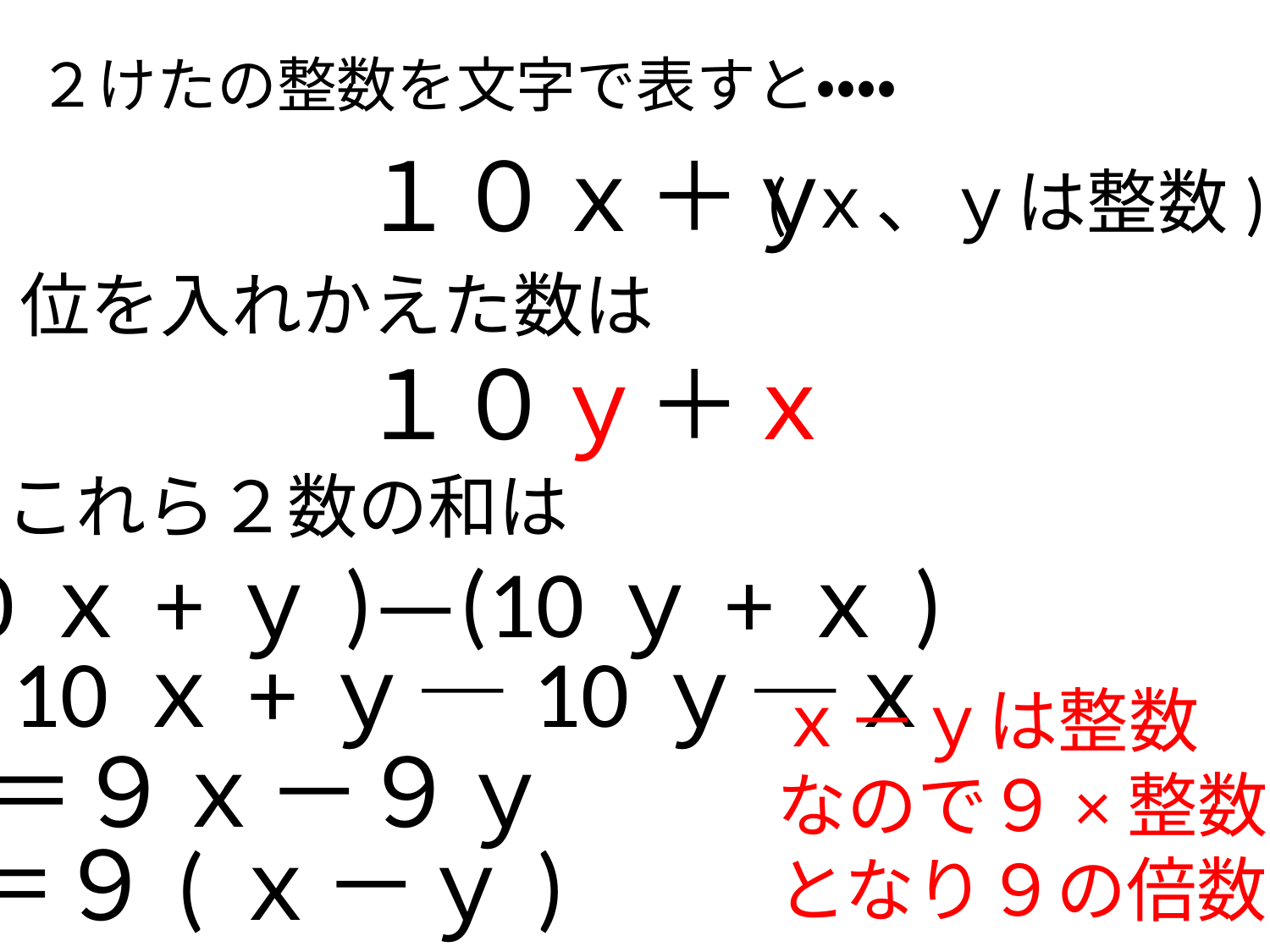

# ２けたの整数を文字で表すと・・・・
１０ｘ＋ｙ
(ｘ、ｙは整数)
位を入れかえた数は
１０ｙ＋ｘ
これら２数の和は
(10ｘ+ｙ)—(10ｙ+ｘ)
＝10ｘ+ｙ—10ｙ—ｘ
ｘ－ｙは整数
なので９×整数
となり９の倍数
＝９ｘ－９ｙ
＝９(ｘ－ｙ)